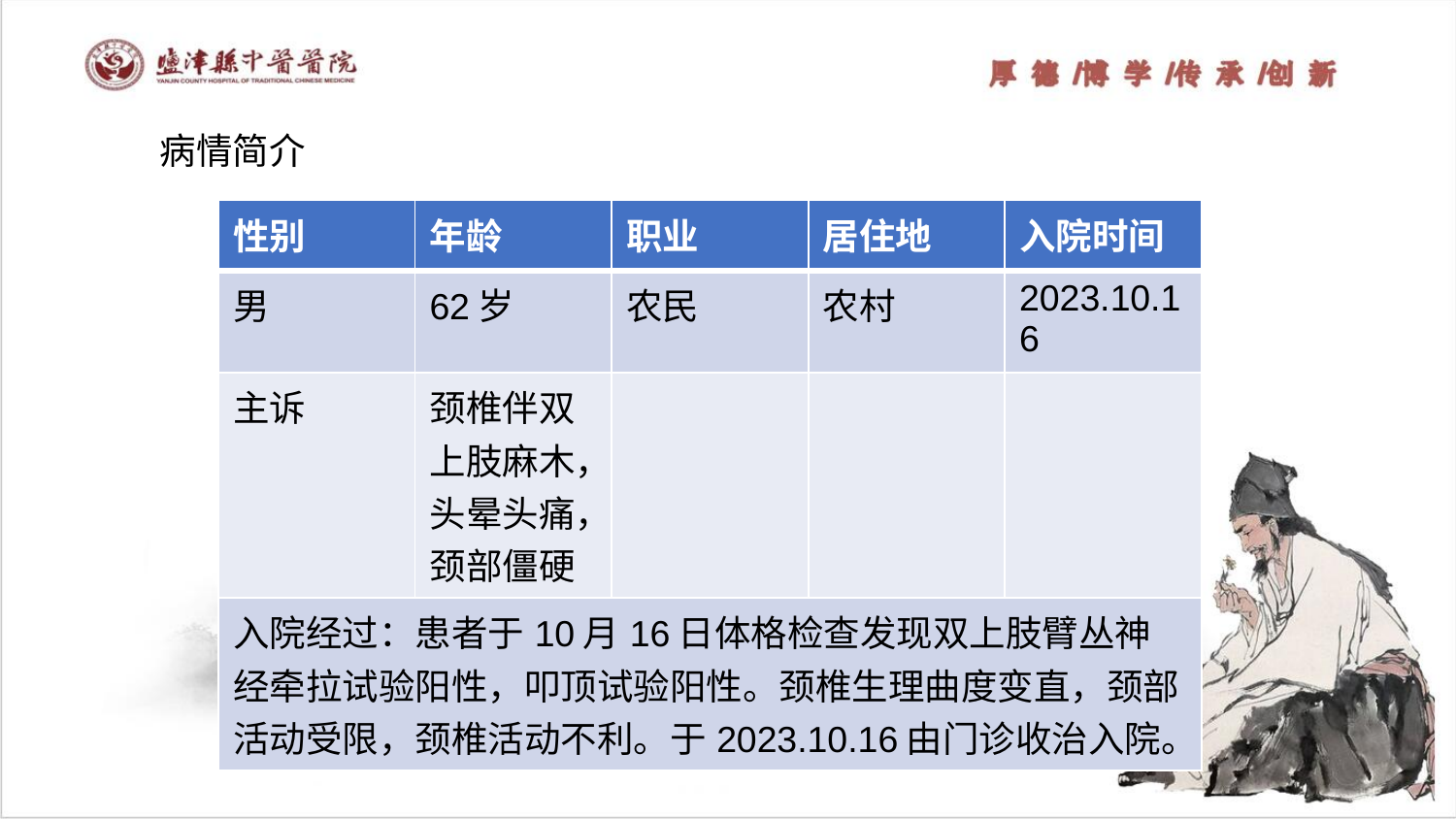

病情简介
| 性别 | 年龄 | 职业 | 居住地 | 入院时间 |
| --- | --- | --- | --- | --- |
| 男 | 62岁 | 农民 | 农村 | 2023.10.16 |
| 主诉 | 颈椎伴双上肢麻木，头晕头痛，颈部僵硬 |  |  |  |
| 入院经过：患者于10月16日体格检查发现双上肢臂丛神经牵拉试验阳性，叩顶试验阳性。颈椎生理曲度变直，颈部活动受限，颈椎活动不利。于2023.10.16由门诊收治入院。 |  |  |  |  |